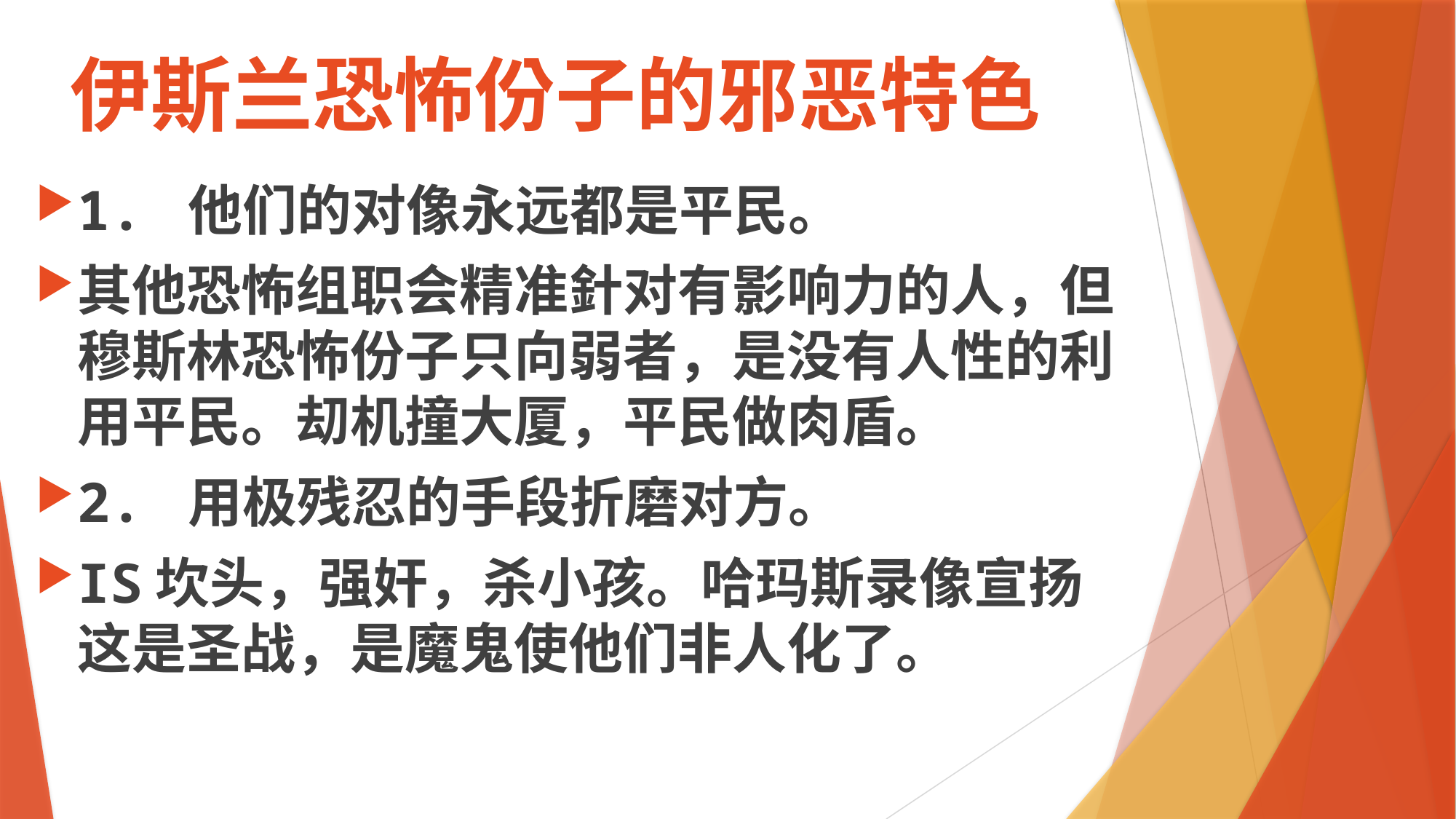

# 伊斯兰恐怖份子的邪恶特色
1. 他们的对像永远都是平民。
其他恐怖组职会精准針对有影响力的人，但穆斯林恐怖份子只向弱者，是没有人性的利用平民。刧机撞大厦，平民做肉盾。
2. 用极残忍的手段折磨对方。
IS坎头，强奸，杀小孩。哈玛斯录像宣扬这是圣战，是魔鬼使他们非人化了。